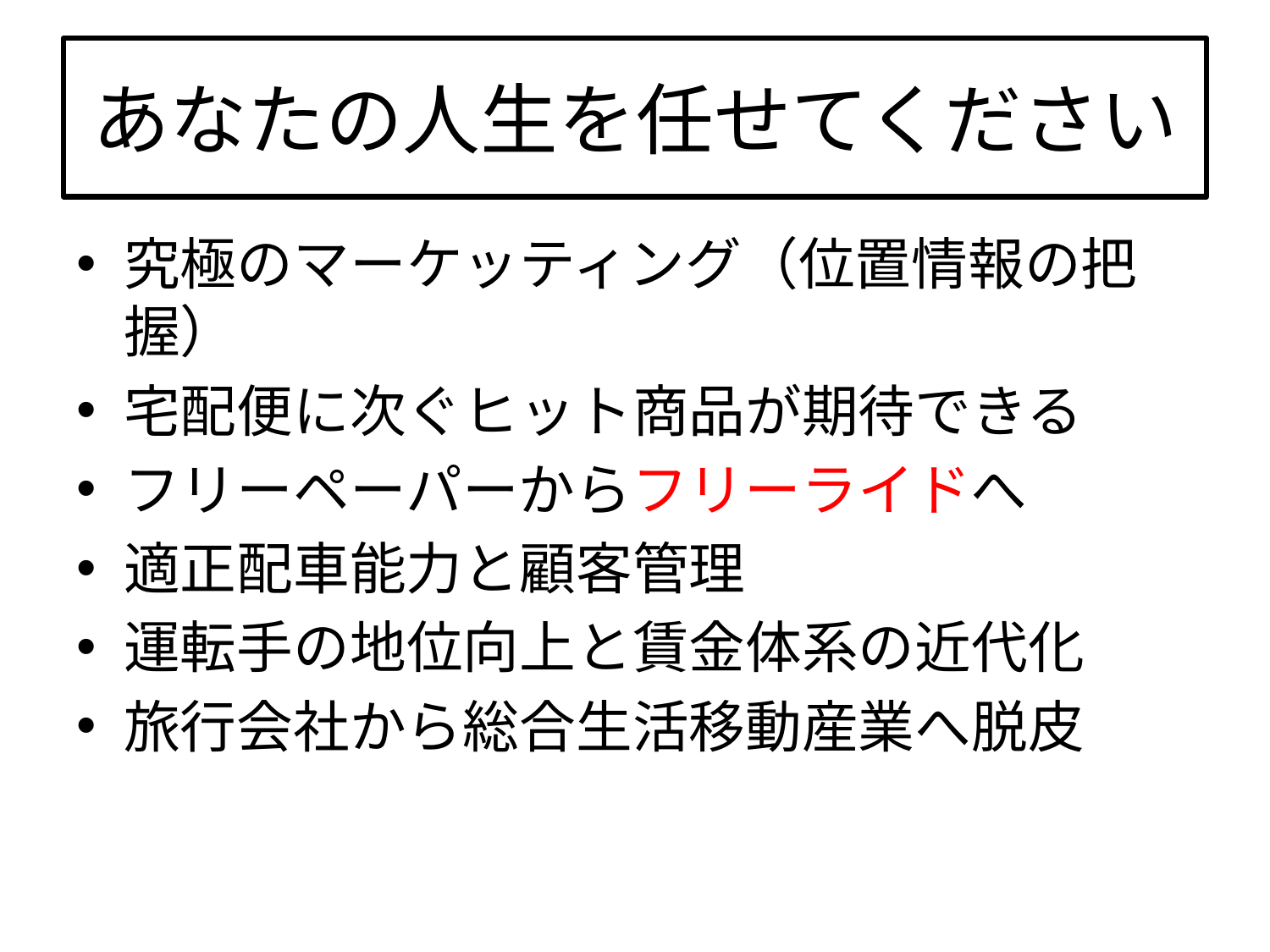

# あなたの人生を任せてください
究極のマーケッティング（位置情報の把握）
宅配便に次ぐヒット商品が期待できる
フリーペーパーからフリーライドへ
適正配車能力と顧客管理
運転手の地位向上と賃金体系の近代化
旅行会社から総合生活移動産業へ脱皮